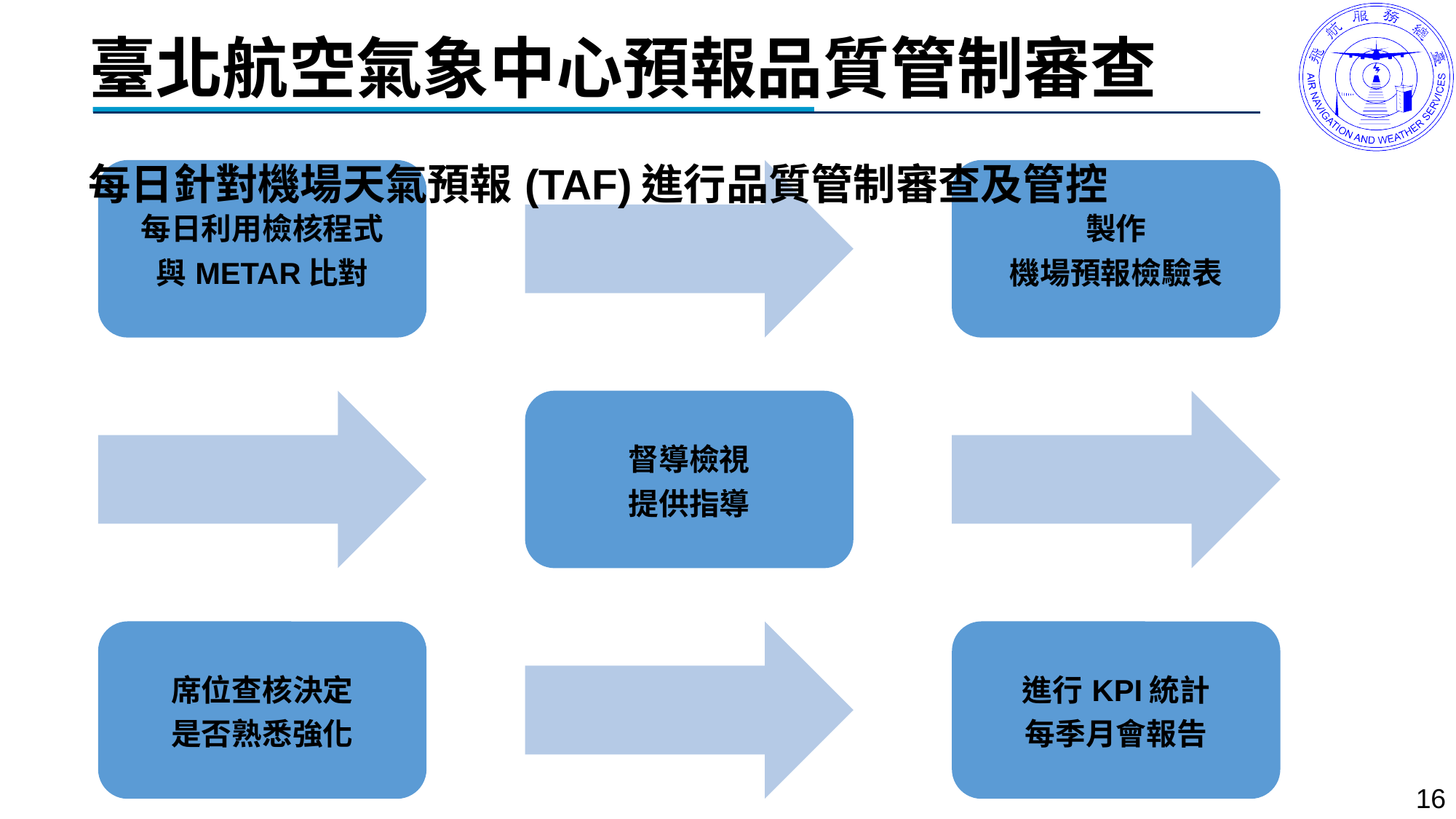

# 臺北航空氣象中心預報品質管制審查
每日針對機場天氣預報(TAF)進行品質管制審查及管控
每日利用檢核程式
與METAR比對
製作
機場預報檢驗表
督導檢視
提供指導
席位查核決定
是否熟悉強化
進行KPI統計
每季月會報告
16